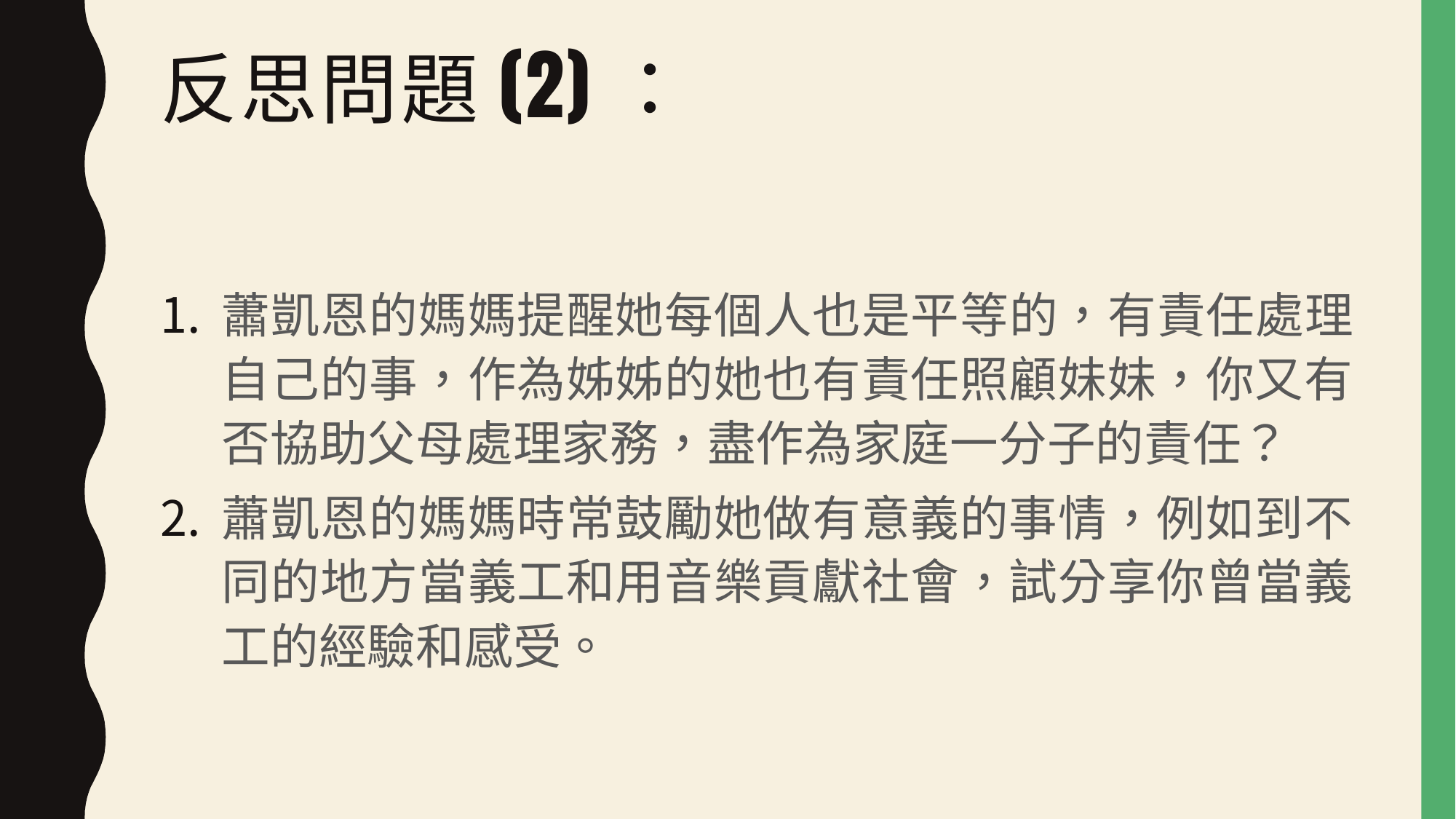

# 反思問題(2)：
蕭凱恩的媽媽提醒她每個人也是平等的，有責任處理自己的事，作為姊姊的她也有責任照顧妹妹，你又有否協助父母處理家務，盡作為家庭一分子的責任？
蕭凱恩的媽媽時常鼓勵她做有意義的事情，例如到不同的地方當義工和用音樂貢獻社會，試分享你曾當義工的經驗和感受。